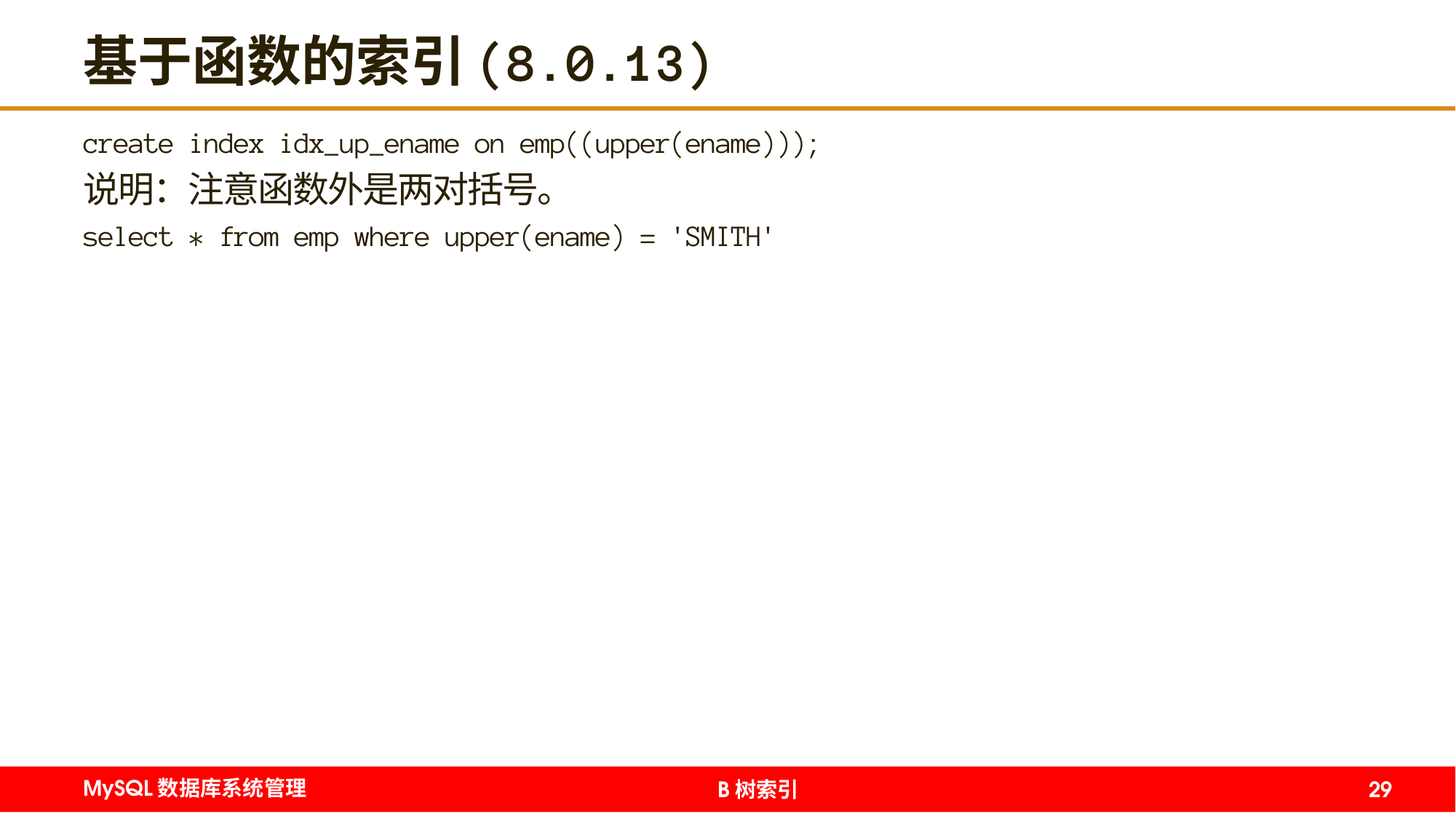

# 基于函数的索引(8.0.13)
create index idx_up_ename on emp((upper(ename)));
说明：注意函数外是两对括号。
select * from emp where upper(ename) = 'SMITH'